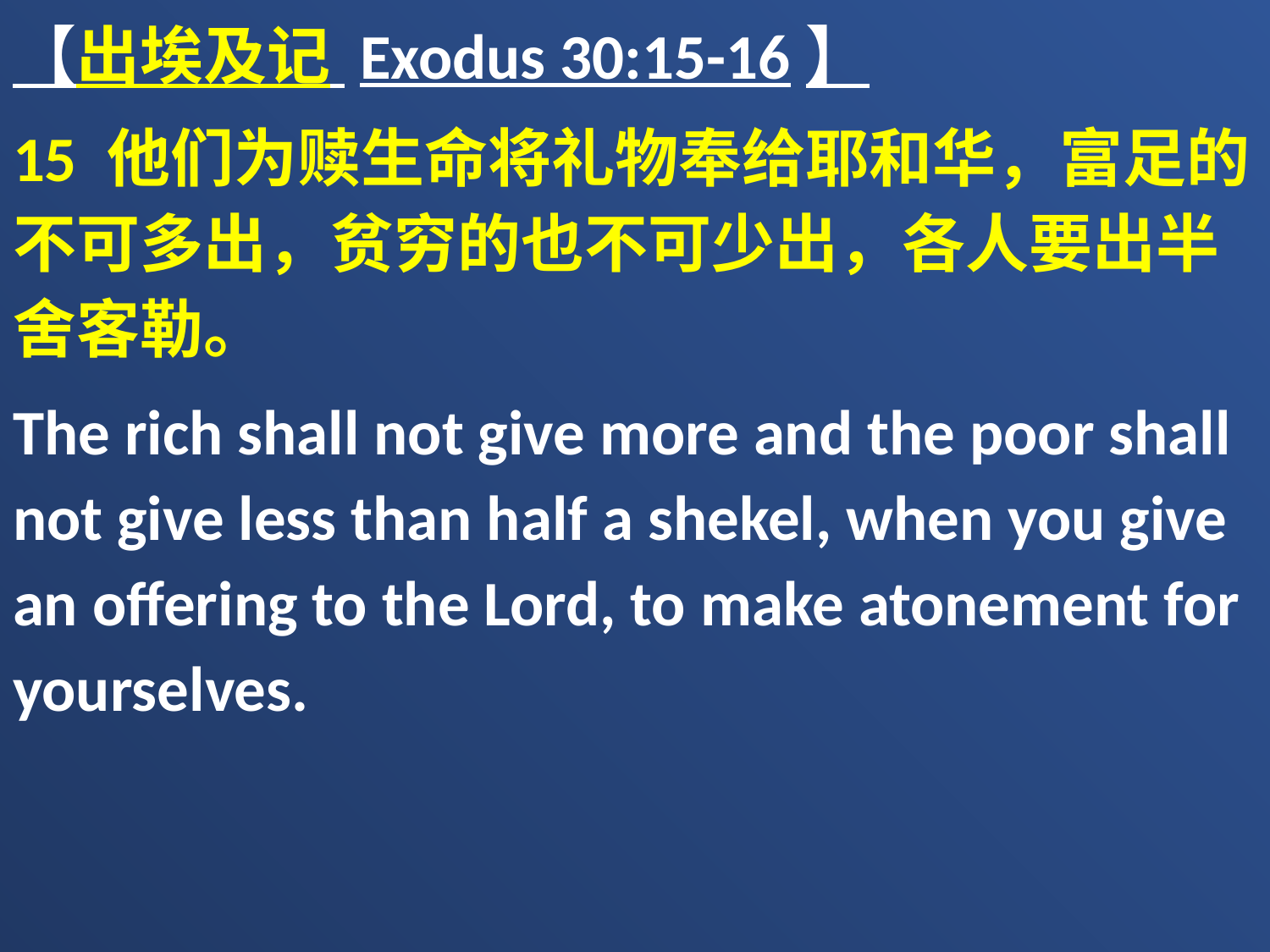

【出埃及记 Exodus 30:15-16】
15 他们为赎生命将礼物奉给耶和华，富足的不可多出，贫穷的也不可少出，各人要出半舍客勒。
The rich shall not give more and the poor shall not give less than half a shekel, when you give an offering to the Lord, to make atonement for yourselves.